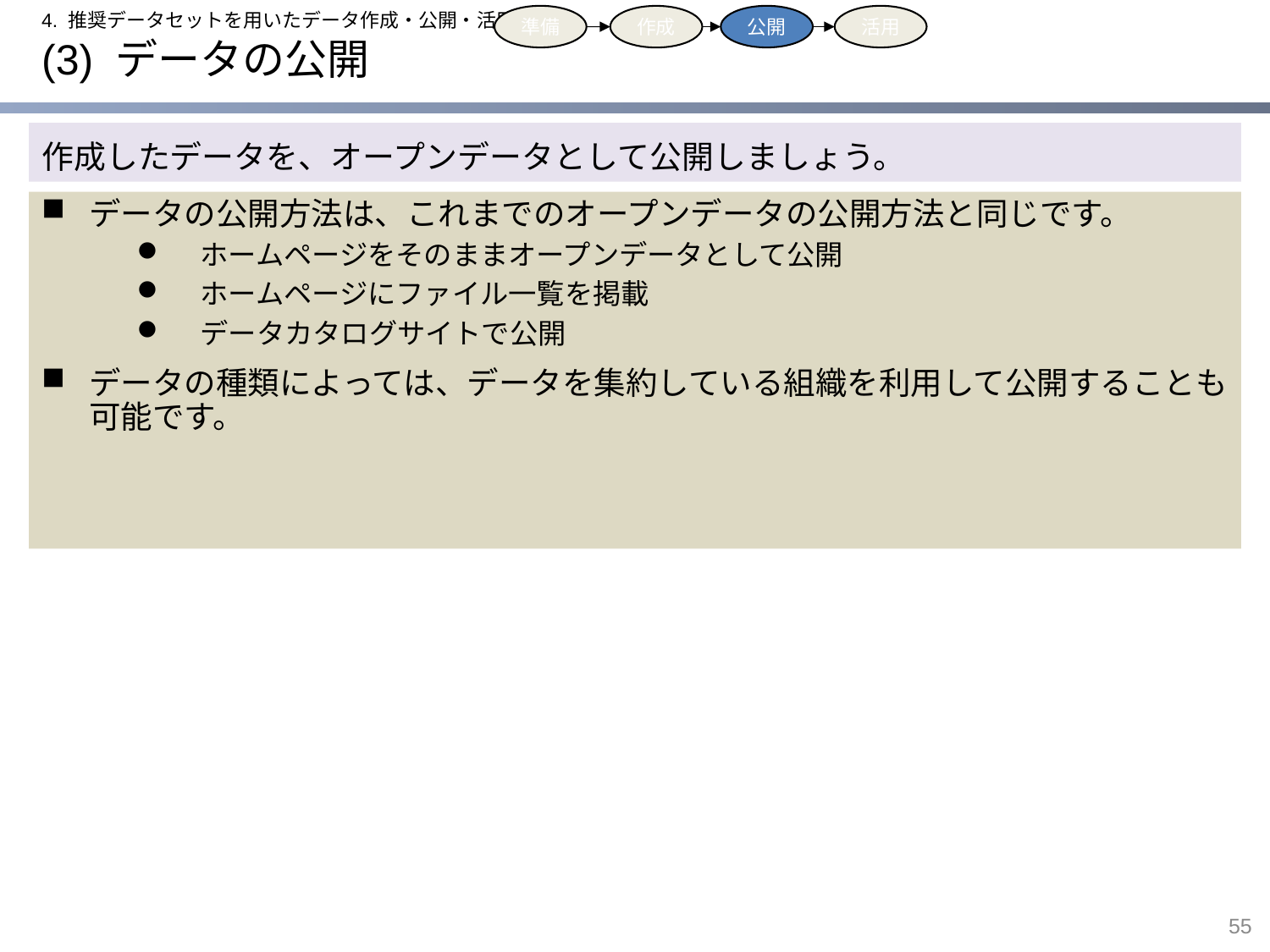

4. 推奨データセットを用いたデータ作成・公開・活用手法
公開
活用
準備
作成
# (3) データの公開
作成したデータを、オープンデータとして公開しましょう。
データの公開方法は、これまでのオープンデータの公開方法と同じです。
ホームページをそのままオープンデータとして公開
ホームページにファイル一覧を掲載
データカタログサイトで公開
データの種類によっては、データを集約している組織を利用して公開することも可能です。